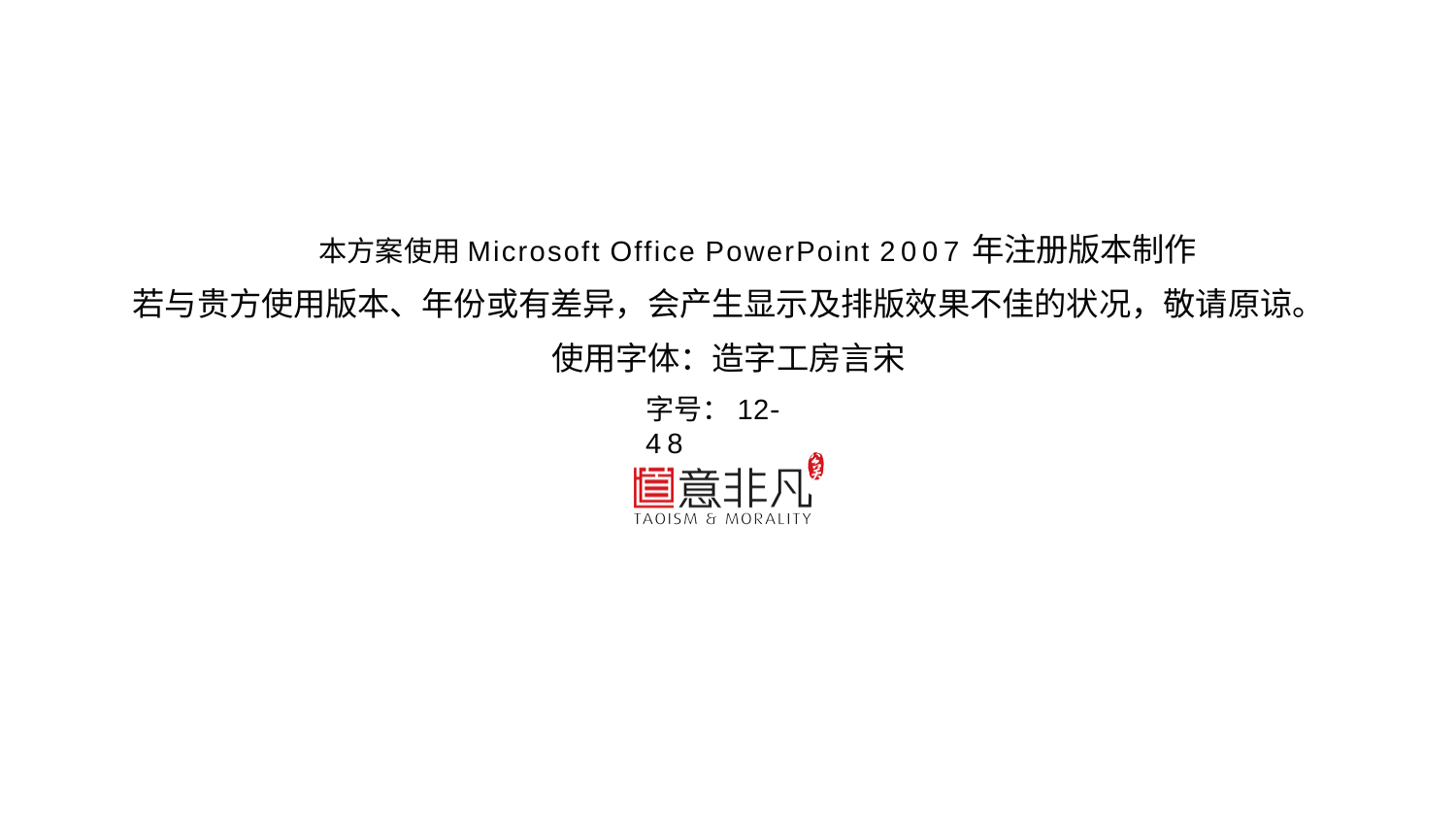

本方案使用Microsoft Office PowerPoint 2007年注册版本制作
若与贵方使用版本、年份或有差异，会产生显示及排版效果不佳的状况，敬请原谅。 使用字体：造字工房言宋
字号：12-48